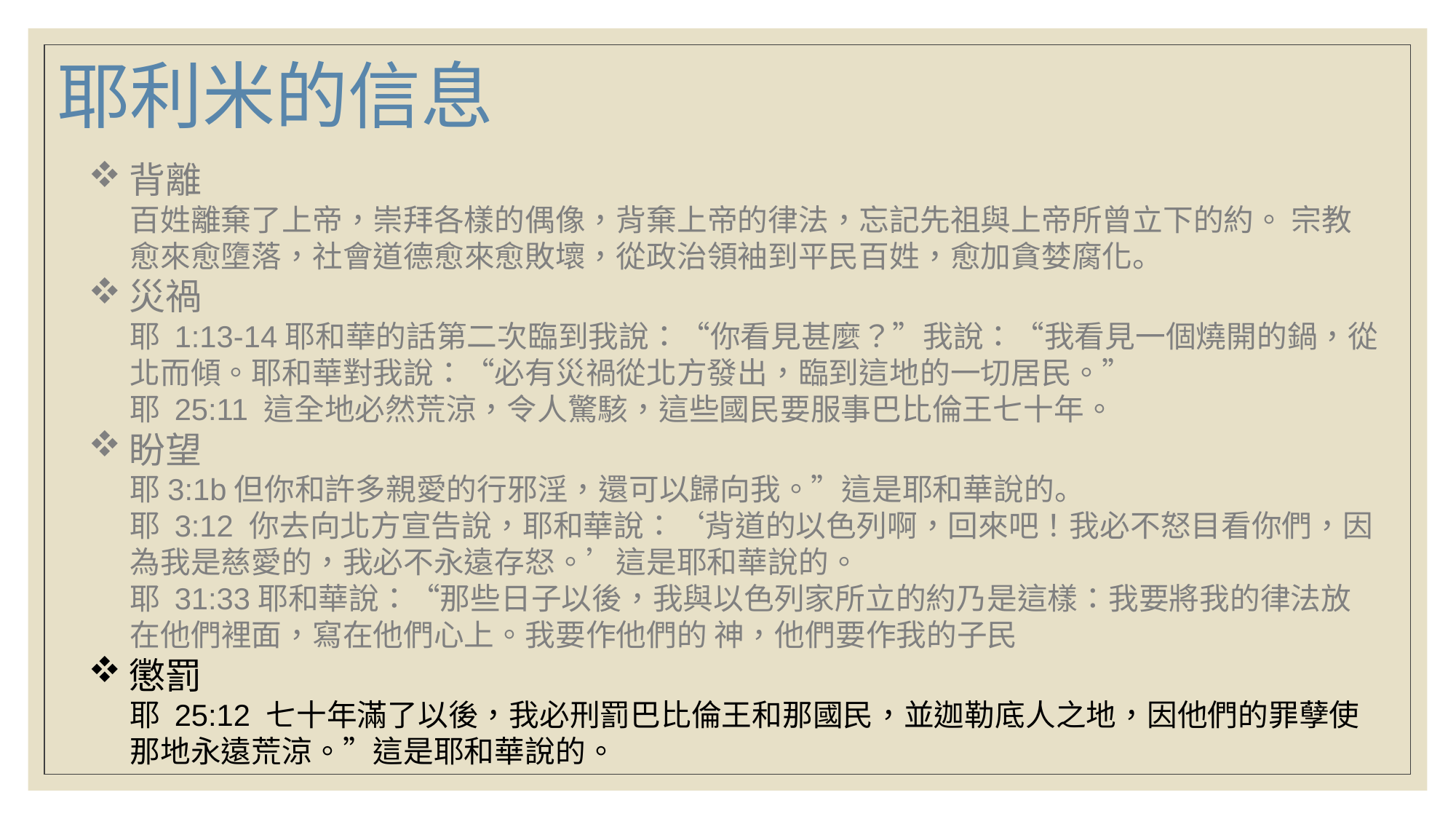

耶利米的信息
背離
百姓離棄了上帝，崇拜各樣的偶像，背棄上帝的律法，忘記先祖與上帝所曾立下的約。 宗教愈來愈墮落，社會道德愈來愈敗壞，從政治領袖到平民百姓，愈加貪婪腐化。
災禍
耶 1:13-14耶和華的話第二次臨到我說：“你看見甚麼？”我說：“我看見一個燒開的鍋，從北而傾。耶和華對我說：“必有災禍從北方發出，臨到這地的一切居民。”
耶 25:11 這全地必然荒涼，令人驚駭，這些國民要服事巴比倫王七十年。
盼望
耶3:1b但你和許多親愛的行邪淫，還可以歸向我。”這是耶和華說的。
耶 3:12 你去向北方宣告說，耶和華說：‘背道的以色列啊，回來吧！我必不怒目看你們，因為我是慈愛的，我必不永遠存怒。’這是耶和華說的。
耶 31:33耶和華說：“那些日子以後，我與以色列家所立的約乃是這樣：我要將我的律法放在他們裡面，寫在他們心上。我要作他們的 神，他們要作我的子民
懲罰
耶 25:12 七十年滿了以後，我必刑罰巴比倫王和那國民，並迦勒底人之地，因他們的罪孽使那地永遠荒涼。”這是耶和華說的。